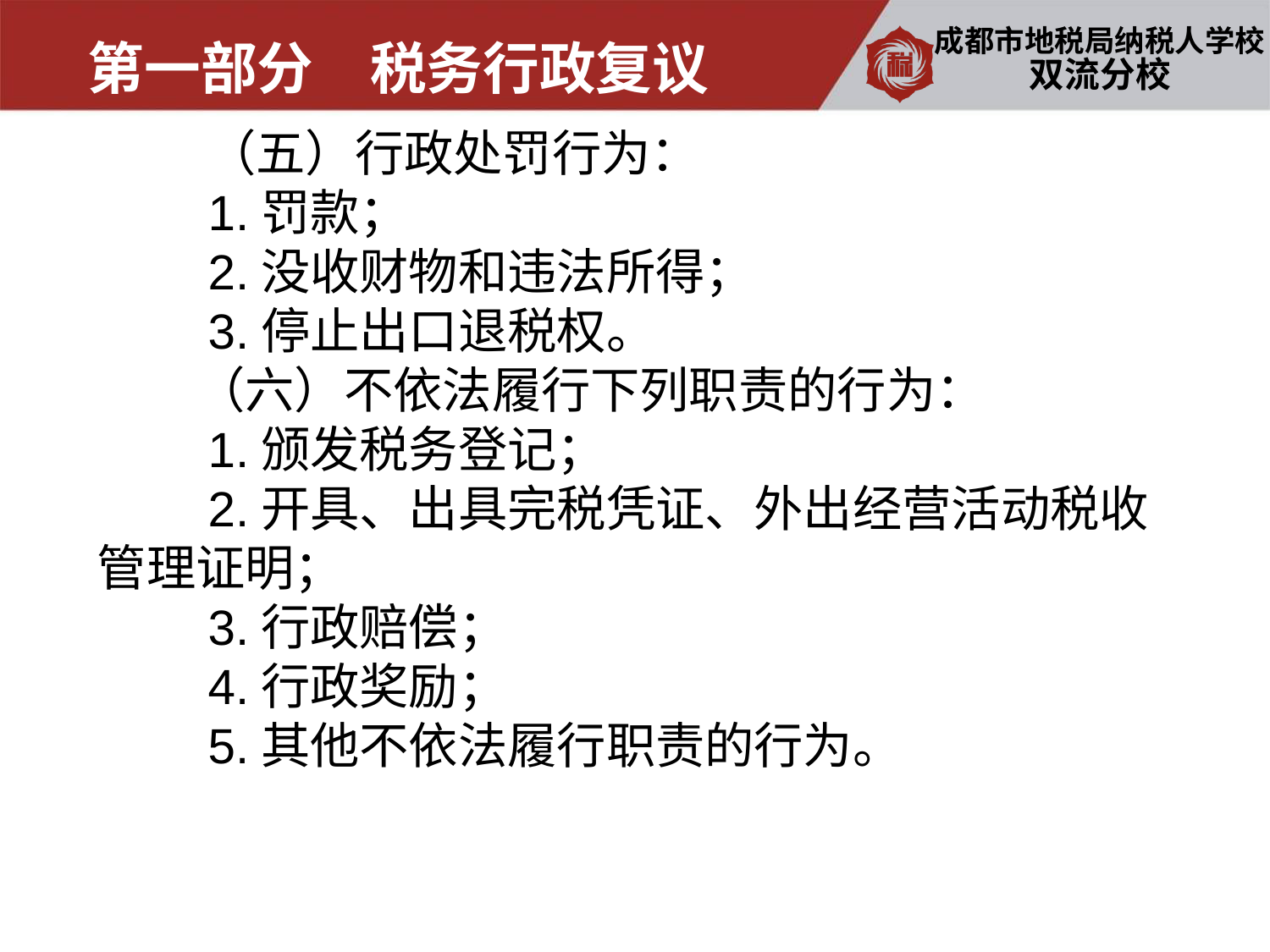

# 第一部分　税务行政复议
双流分校
　　 （五）行政处罚行为：
　　1.罚款；
　　2.没收财物和违法所得；
　　3.停止出口退税权。
　　（六）不依法履行下列职责的行为：
　　1.颁发税务登记；
　　2.开具、出具完税凭证、外出经营活动税收管理证明；
　　3.行政赔偿；
　　4.行政奖励；
　　5.其他不依法履行职责的行为。